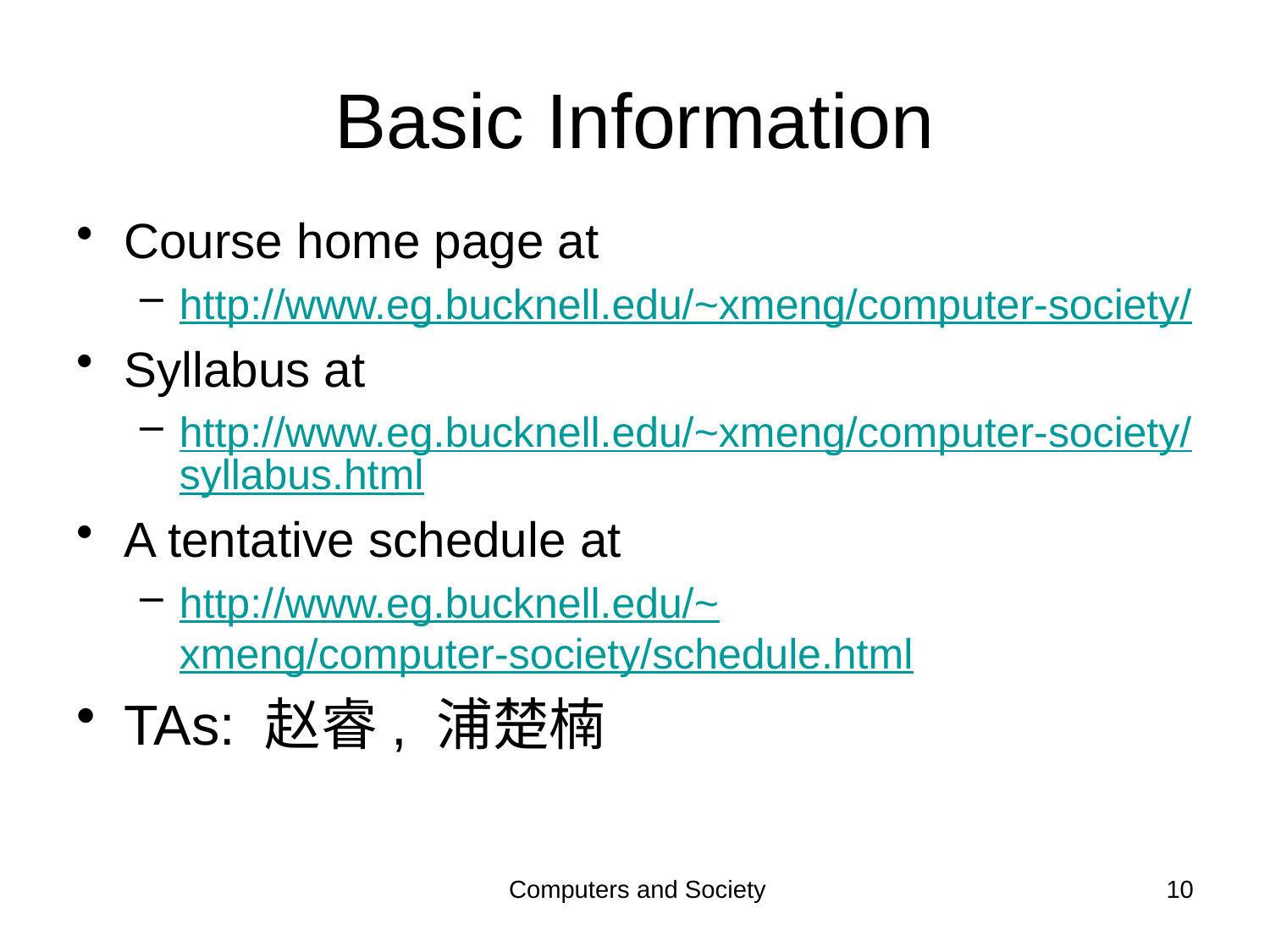

# Basic Information
Course home page at
http://www.eg.bucknell.edu/~xmeng/computer-society/
Syllabus at
http://www.eg.bucknell.edu/~xmeng/computer-society/syllabus.html
A tentative schedule at
http://www.eg.bucknell.edu/~xmeng/computer-society/schedule.html
TAs: 赵睿, 浦楚楠

Computers and Society
10